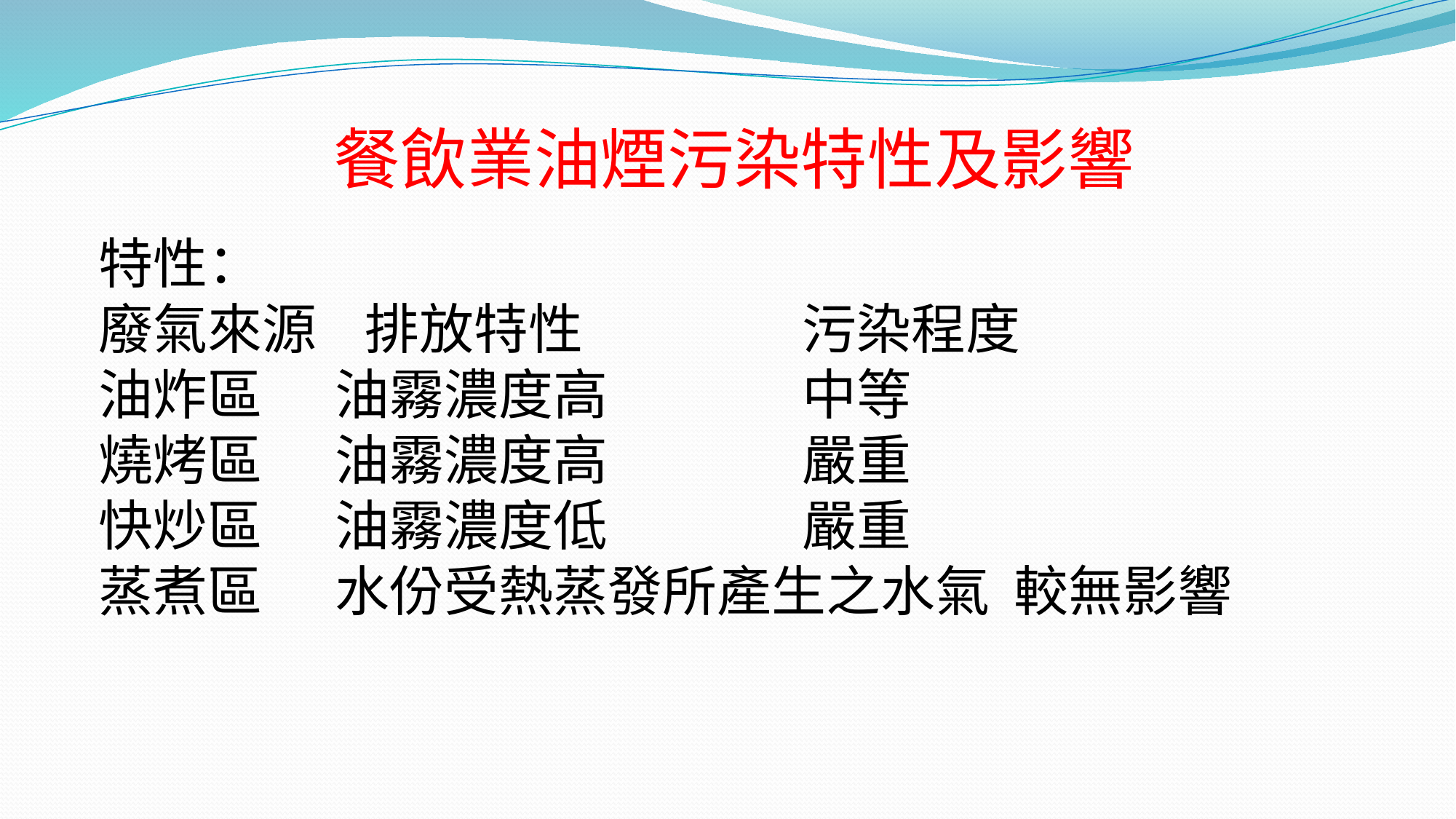

餐飲業油煙污染特性及影響
特性：
廢氣來源    排放特性                  污染程度
油炸區      油霧濃度高                中等
燒烤區      油霧濃度高                嚴重
快炒區      油霧濃度低                嚴重
蒸煮區      水份受熱蒸發所產生之水氣  較無影響